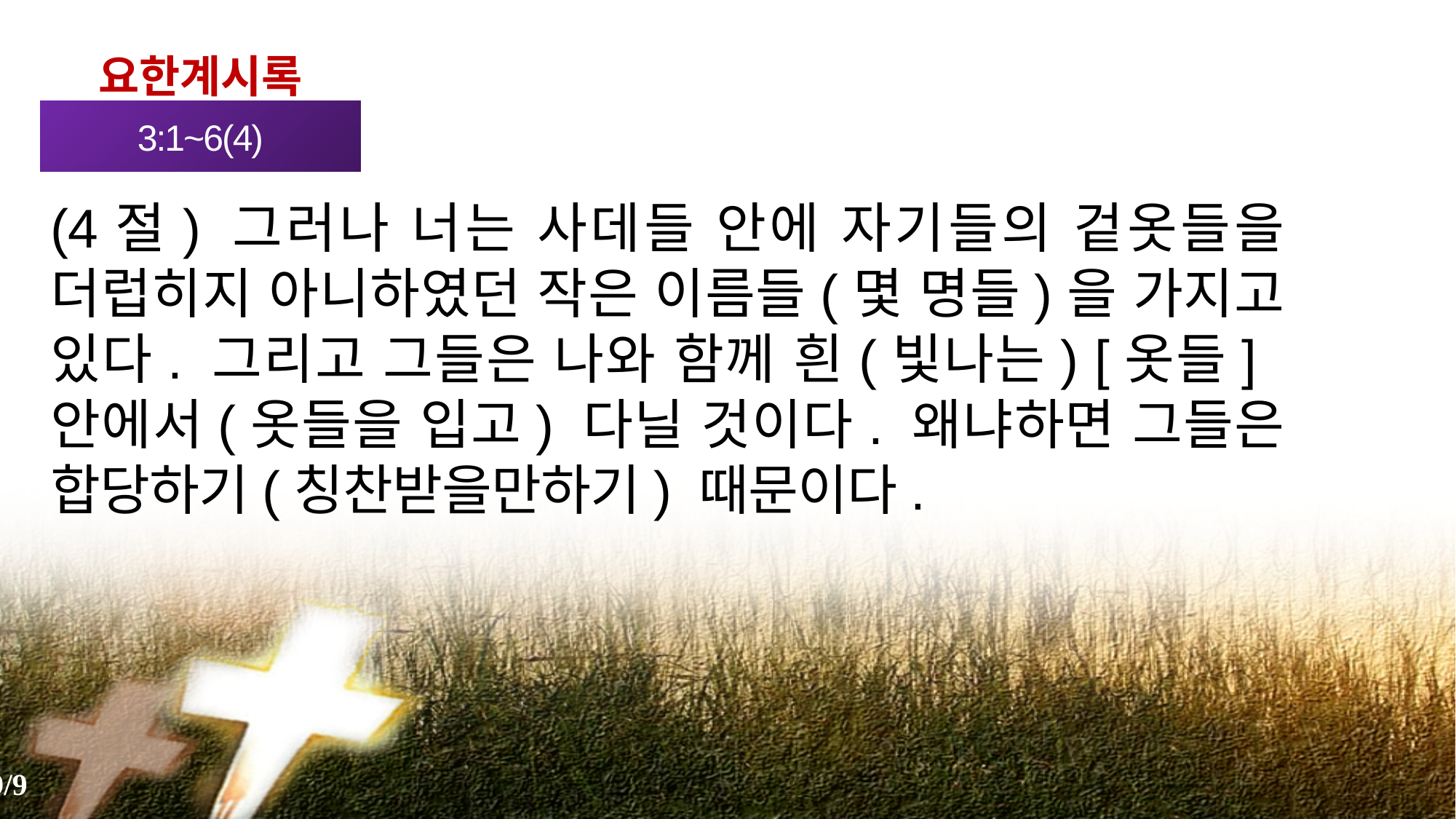

요한계시록

3:1~6(4)
(4절) 그러나 너는 사데들 안에 자기들의 겉옷들을 더럽히지 아니하였던 작은 이름들(몇 명들)을 가지고 있다. 그리고 그들은 나와 함께 흰(빛나는) [옷들] 안에서(옷들을 입고) 다닐 것이다. 왜냐하면 그들은 합당하기(칭찬받을만하기) 때문이다.